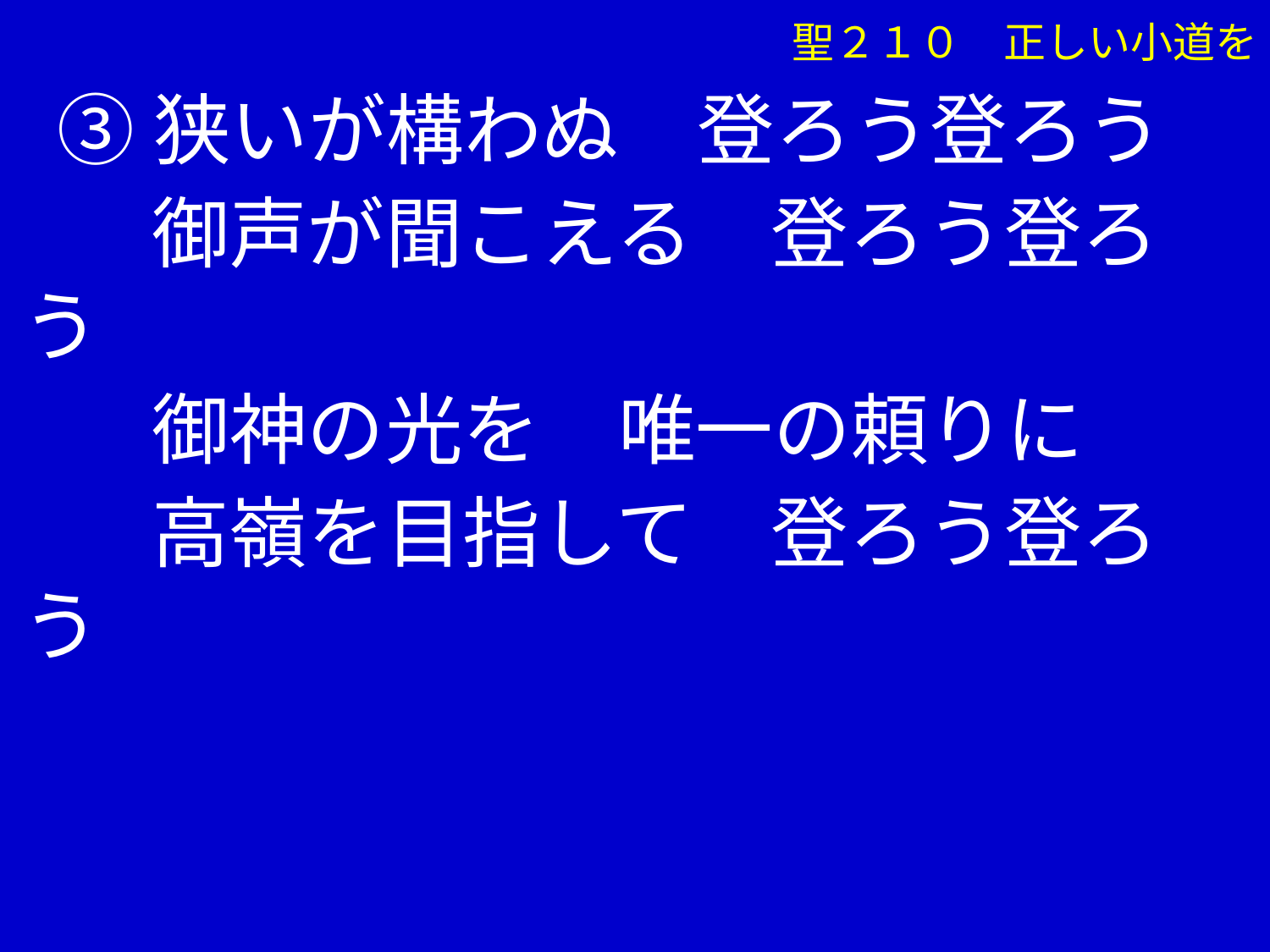

聖２１０　正しい小道を
  ③狭いが構わぬ　登ろう登ろう
　   御声が聞こえる　登ろう登ろう
　   御神の光を　唯一の頼りに
　   高嶺を目指して　登ろう登ろう